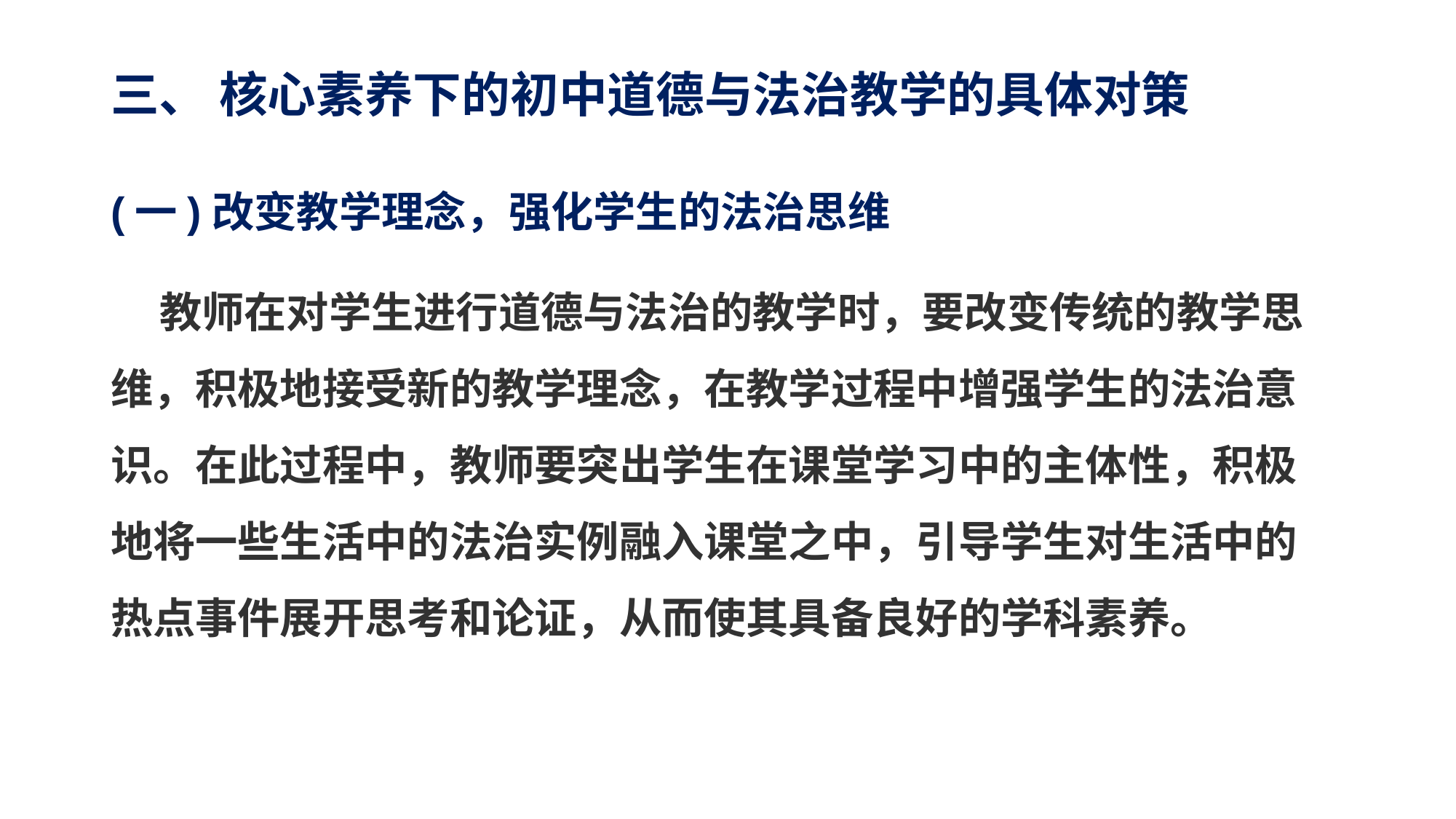

三、 核心素养下的初中道德与法治教学的具体对策
(一)改变教学理念，强化学生的法治思维
    教师在对学生进行道德与法治的教学时，要改变传统的教学思维，积极地接受新的教学理念，在教学过程中增强学生的法治意识。在此过程中，教师要突出学生在课堂学习中的主体性，积极地将一些生活中的法治实例融入课堂之中，引导学生对生活中的热点事件展开思考和论证，从而使其具备良好的学科素养。